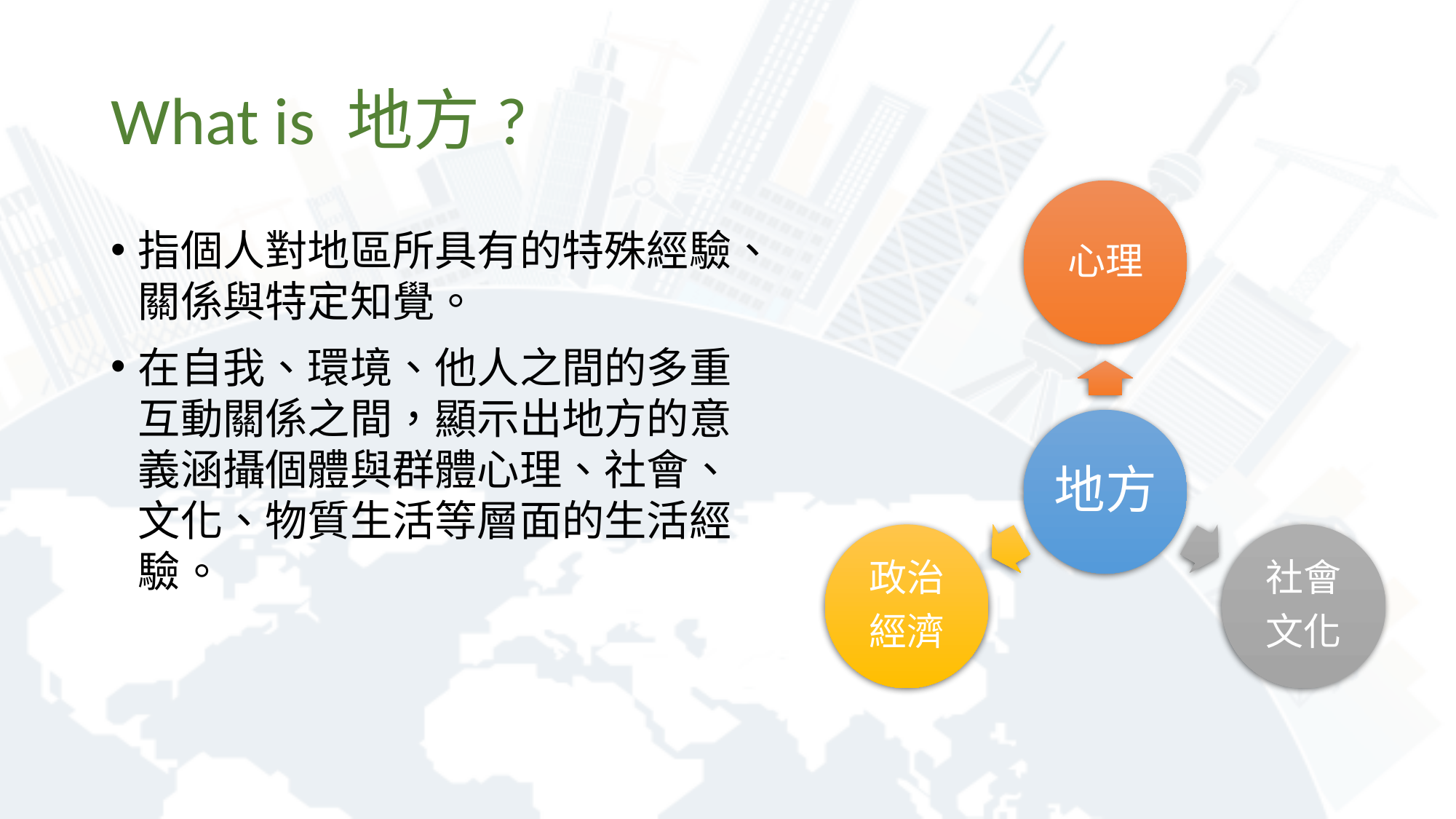

# What is 地方?
地方

心理

社會
文化

政治
經濟
指個人對地區所具有的特殊經驗、關係與特定知覺。
在自我、環境、他人之間的多重互動關係之間，顯示出地方的意義涵攝個體與群體心理、社會、文化、物質生活等層面的生活經驗。